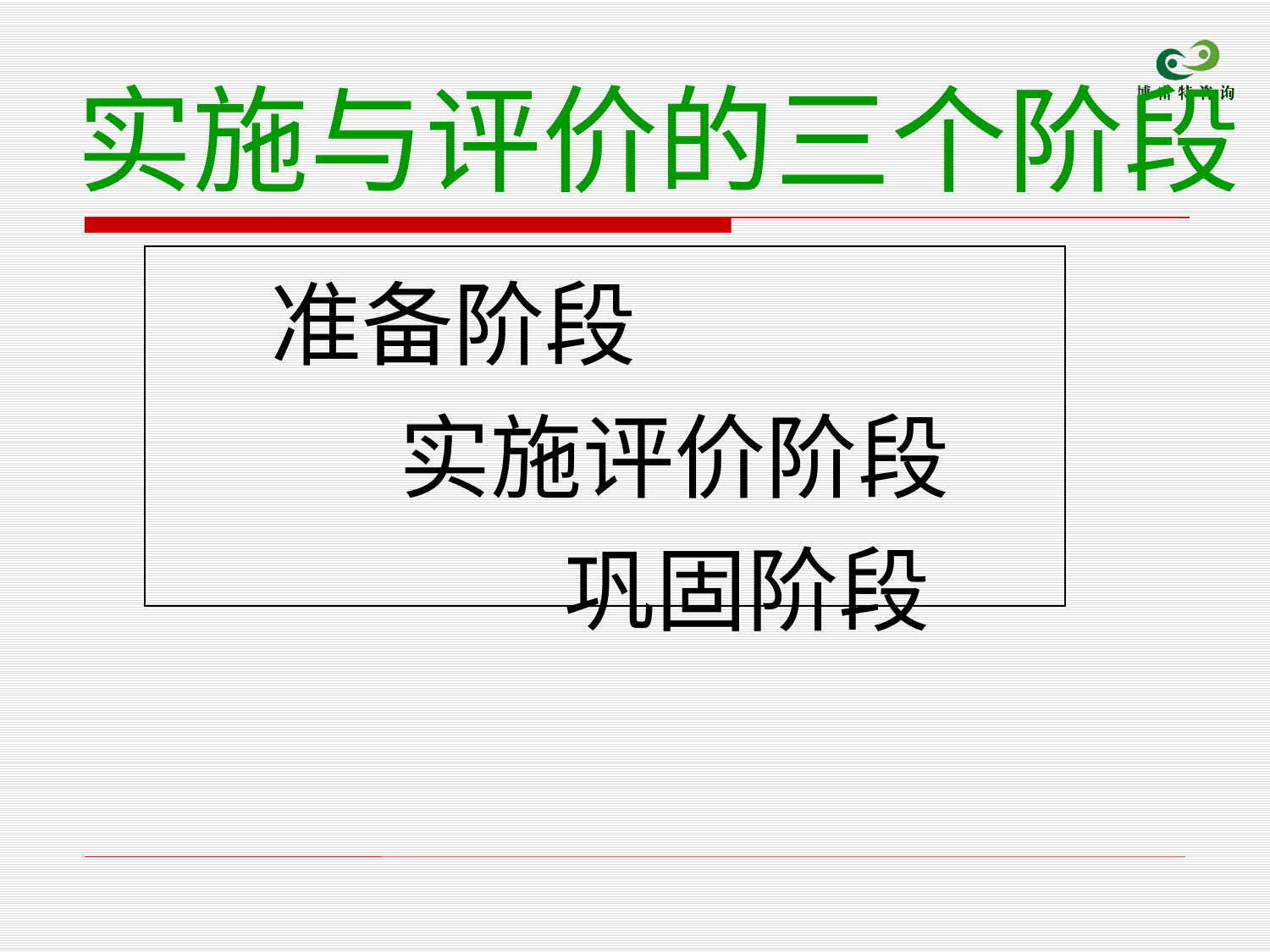

实施与评价的三个阶段

| 准备阶段 实施评价阶段 巩固阶段 |
| --- |

411